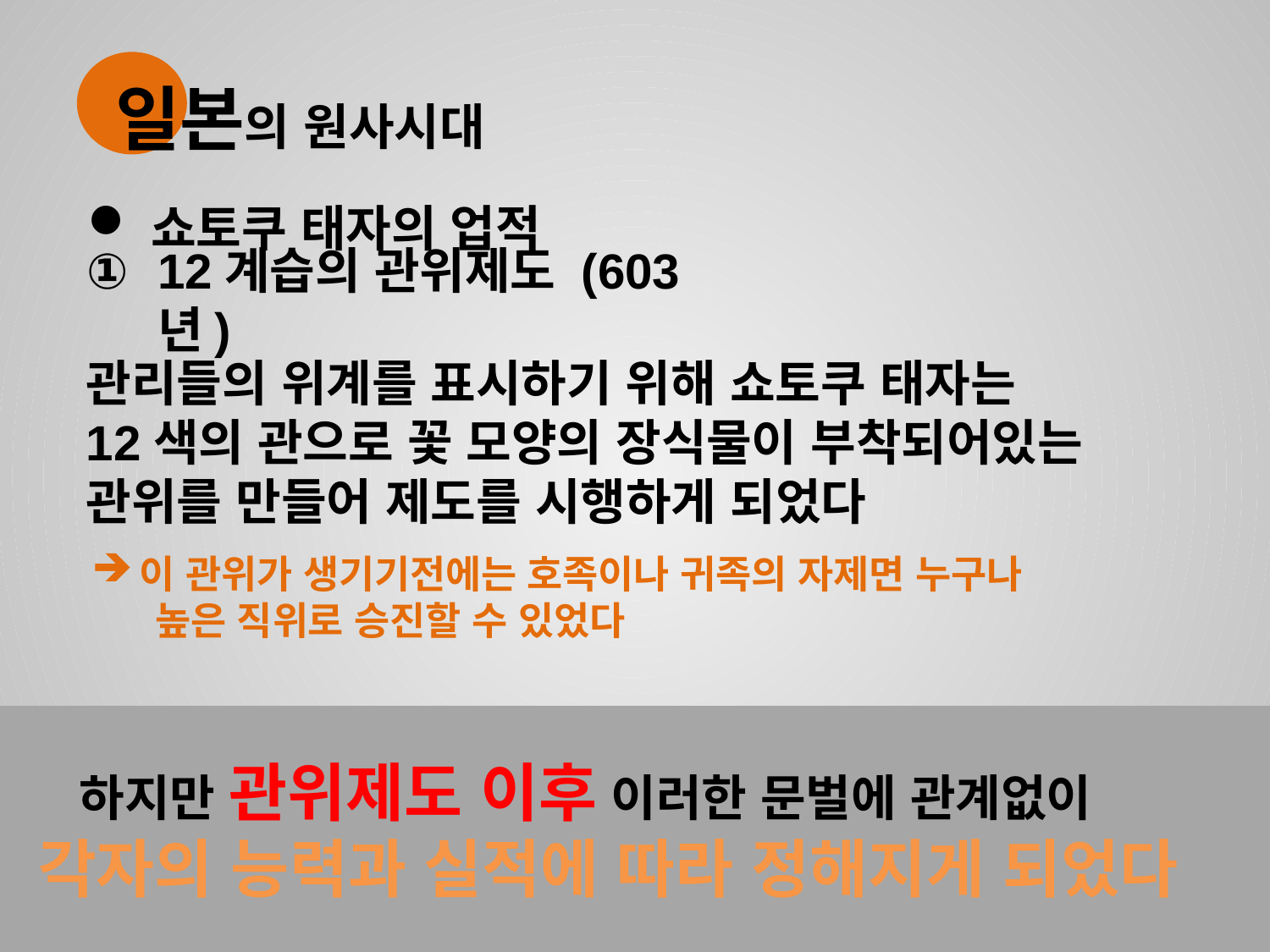

일본의 원사시대
쇼토쿠 태자의 업적
12계습의 관위제도 (603년)
관리들의 위계를 표시하기 위해 쇼토쿠 태자는
12색의 관으로 꽃 모양의 장식물이 부착되어있는
관위를 만들어 제도를 시행하게 되었다
이 관위가 생기기전에는 호족이나 귀족의 자제면 누구나
     높은 직위로 승진할 수 있었다
    하지만 관위제도 이후 이러한 문벌에 관계없이
 각자의 능력과 실적에 따라 정해지게 되었다